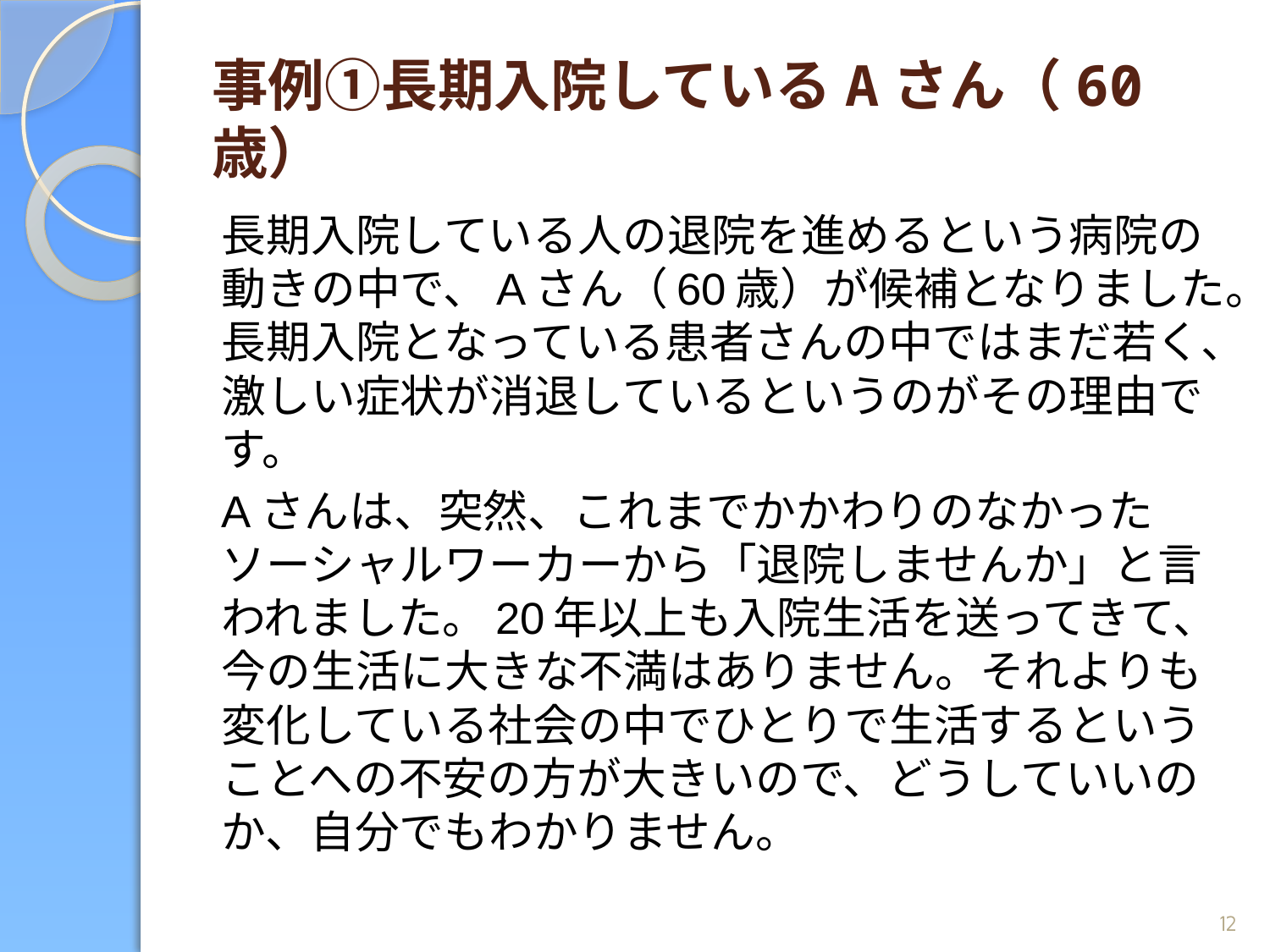

# 事例①長期入院しているAさん（60歳）
長期入院している人の退院を進めるという病院の動きの中で、Aさん（60歳）が候補となりました。長期入院となっている患者さんの中ではまだ若く、激しい症状が消退しているというのがその理由です。
Aさんは、突然、これまでかかわりのなかったソーシャルワーカーから「退院しませんか」と言われました。20年以上も入院生活を送ってきて、今の生活に大きな不満はありません。それよりも変化している社会の中でひとりで生活するということへの不安の方が大きいので、どうしていいのか、自分でもわかりません。

12